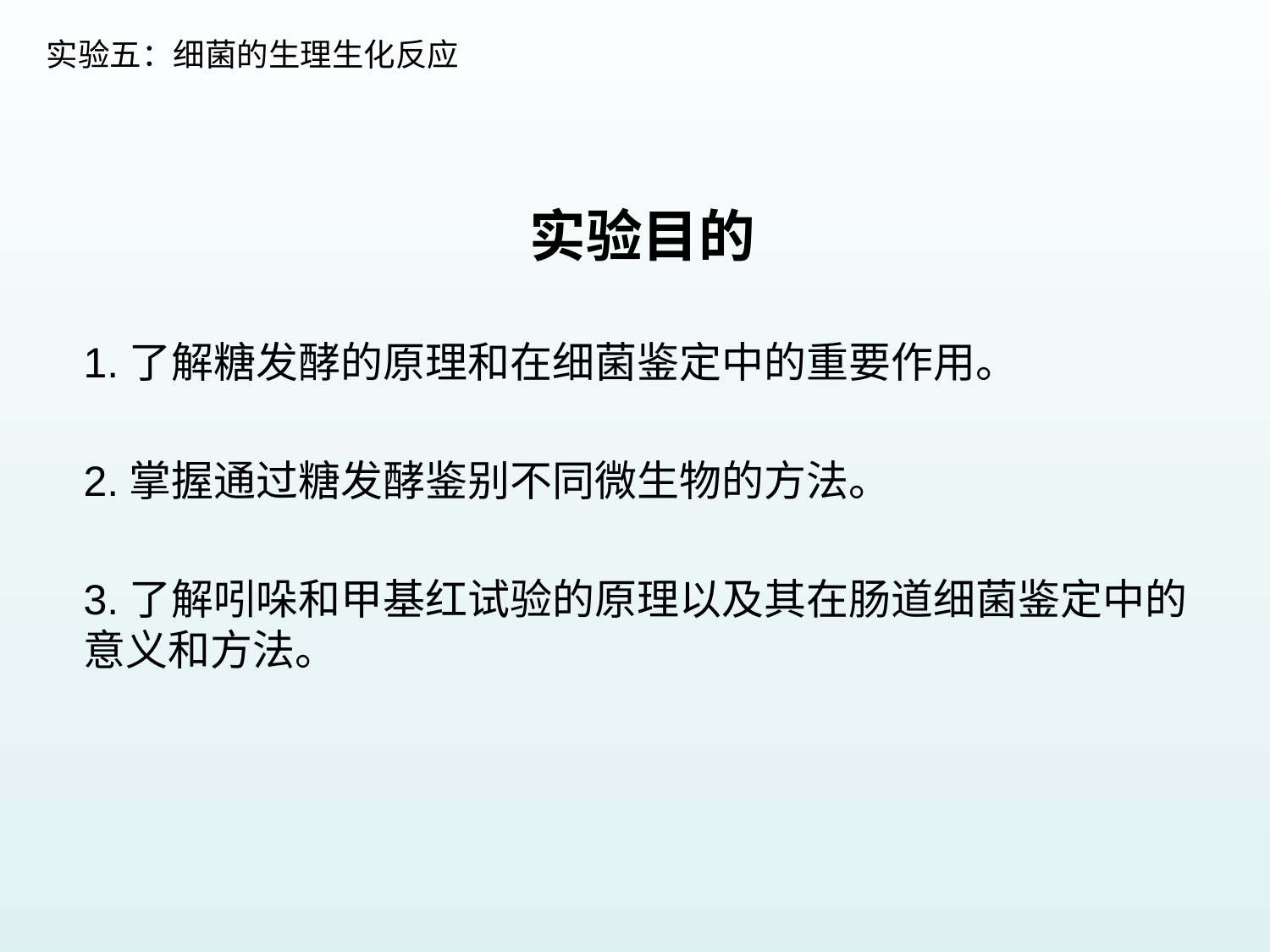

实验五：细菌的生理生化反应

实验目的

1.了解糖发酵的原理和在细菌鉴定中的重要作用。

2.掌握通过糖发酵鉴别不同微生物的方法。

3.了解吲哚和甲基红试验的原理以及其在肠道细菌鉴定中的意义和方法。